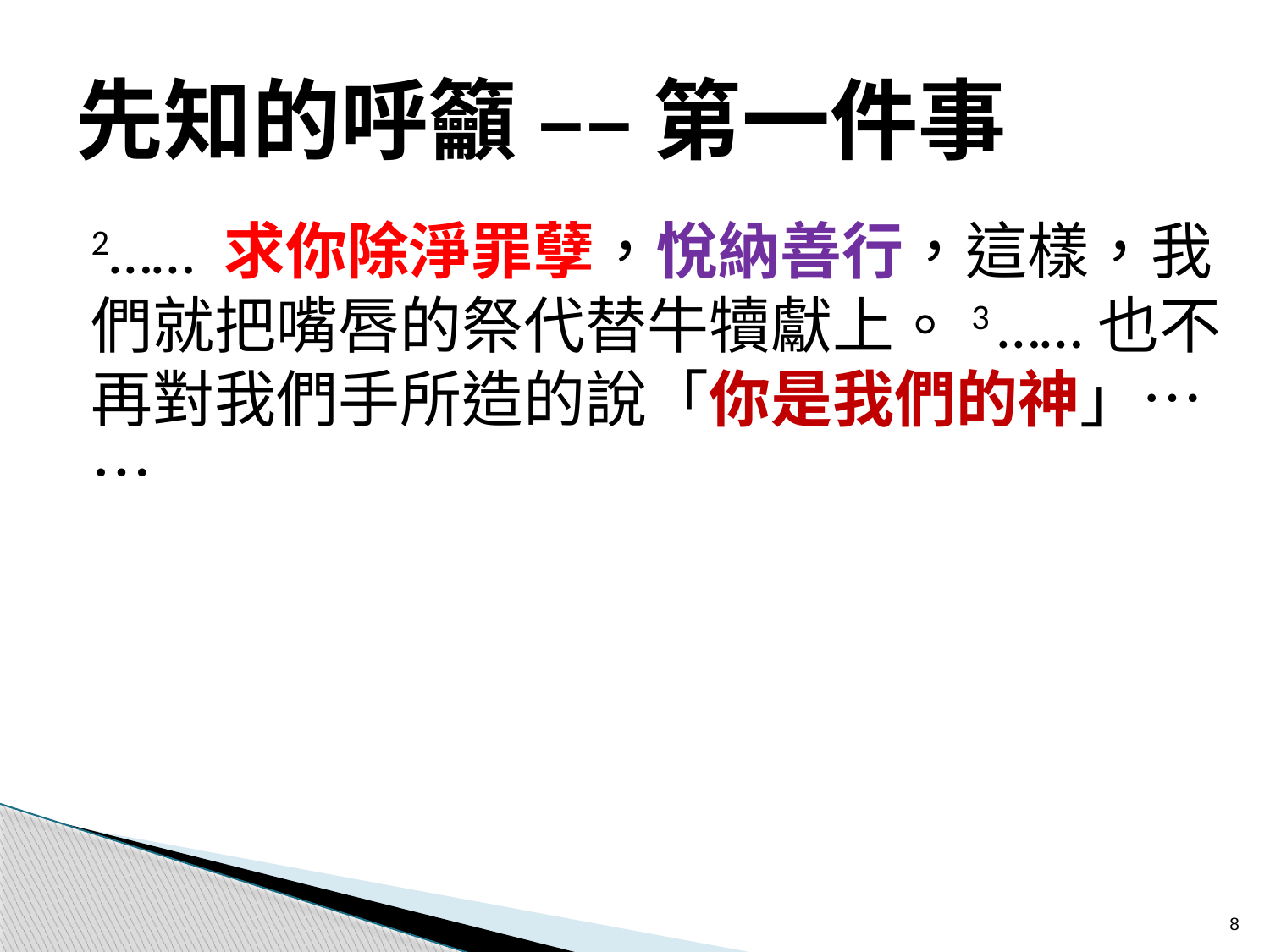

# 先知的呼籲 –– 第一件事
2…… 求你除淨罪孽，悅納善行，這樣，我們就把嘴唇的祭代替牛犢獻上。3 ……也不再對我們手所造的說「你是我們的神」……

8